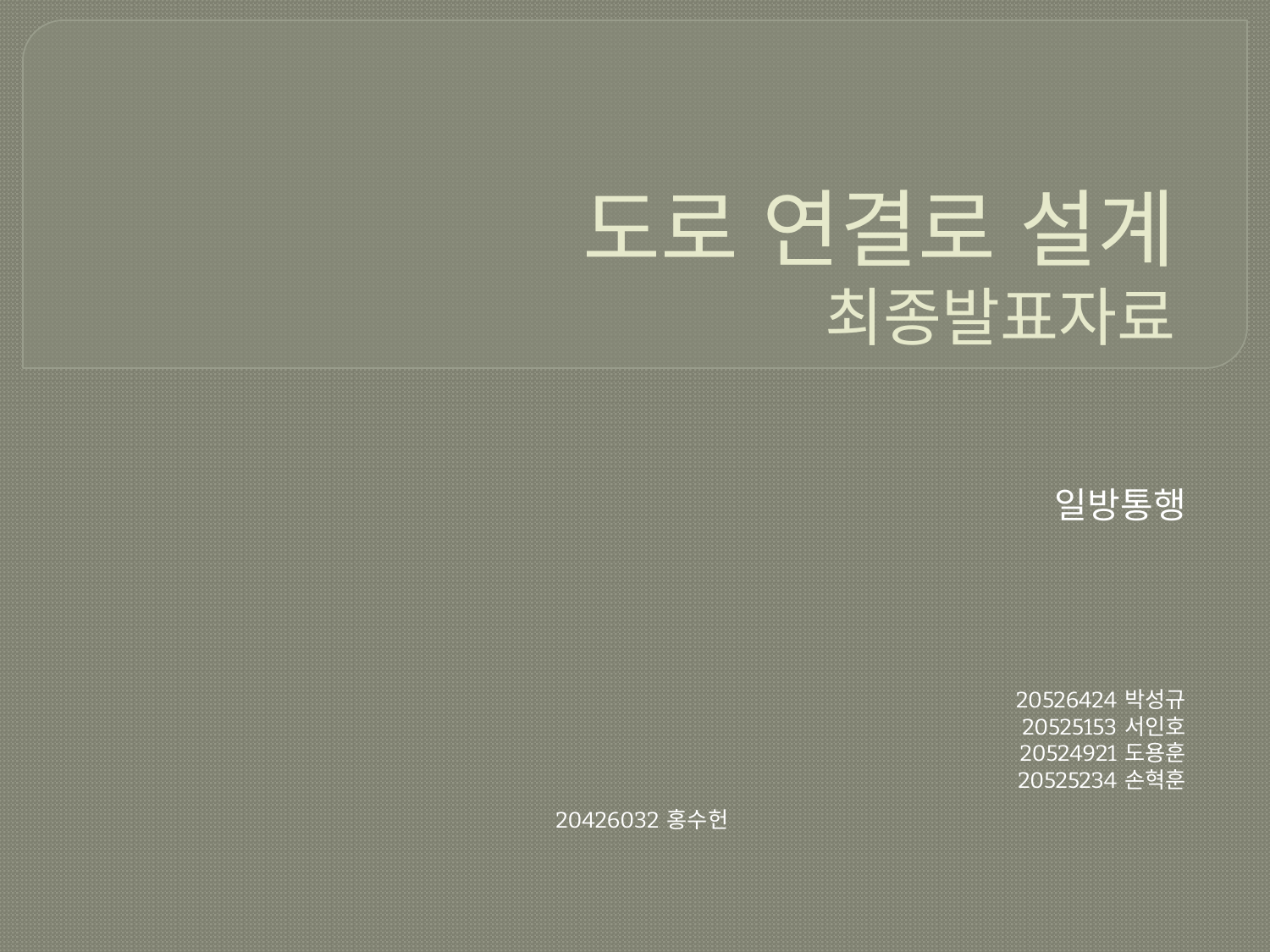

# 도로 연결로 설계 최종발표자료

일방통행

20526424 박성규
20525153 서인호
20524921 도용훈
20525234 손혁훈
20426032 홍수헌